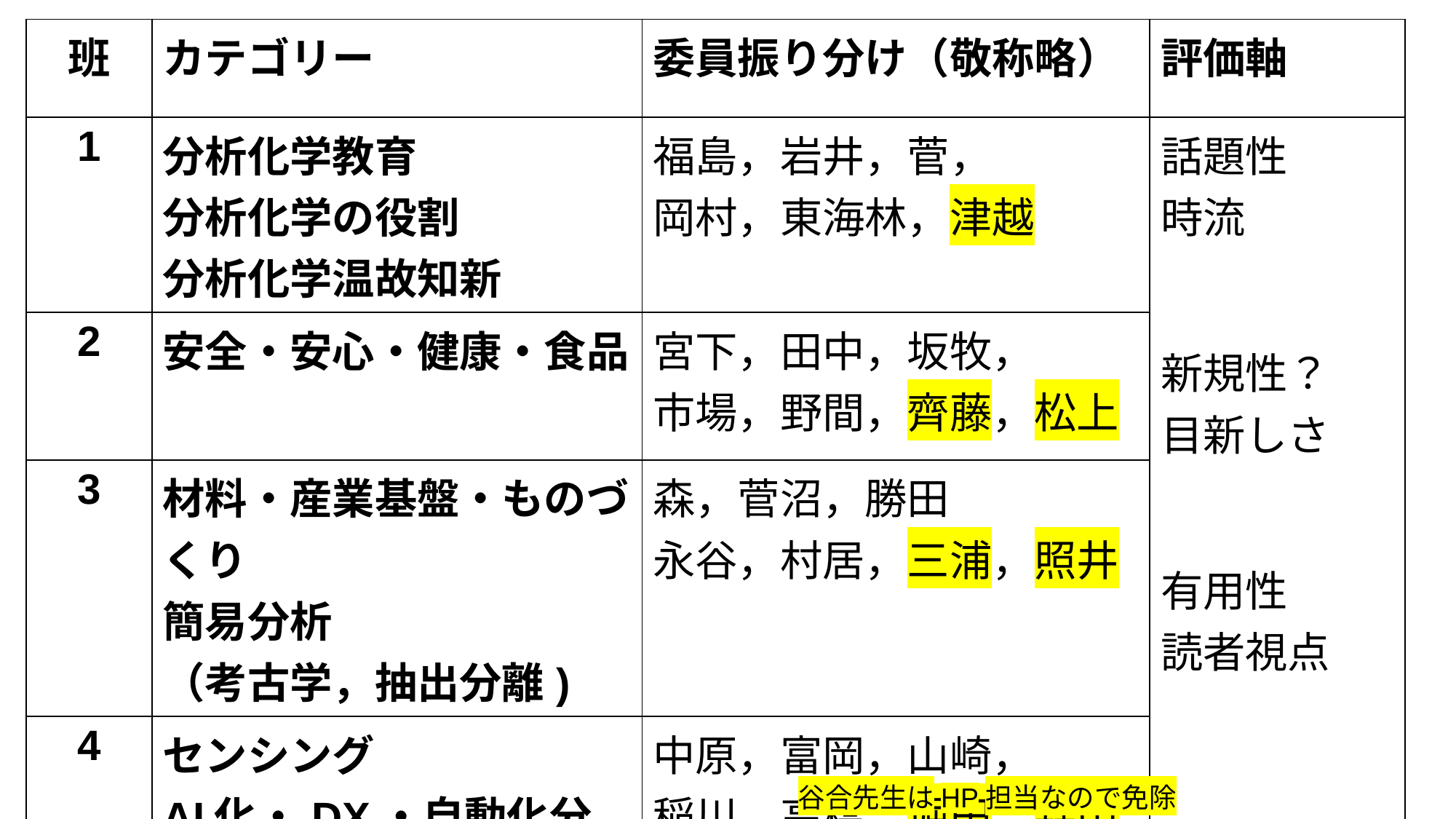

| 班 | カテゴリー | 委員振り分け（敬称略） | 評価軸 |
| --- | --- | --- | --- |
| 1 | 分析化学教育 分析化学の役割 分析化学温故知新 | 福島，岩井，菅， 岡村，東海林，津越 | 話題性 時流 新規性？ 目新しさ 有用性 読者視点 |
| 2 | 安全・安心・健康・食品 | 宮下，田中，坂牧， 市場，野間，齊藤，松上 |  |
| 3 | 材料・産業基盤・ものづくり 簡易分析 （考古学，抽出分離) | 森，菅沼，勝田 永谷，村居，三浦，照井 |  |
| 4 | センシング AI化・DX・自動化分析 | 中原，富岡，山崎， 稲川，高橋，堀田，森山 |  |
谷合先生はHP担当なので免除